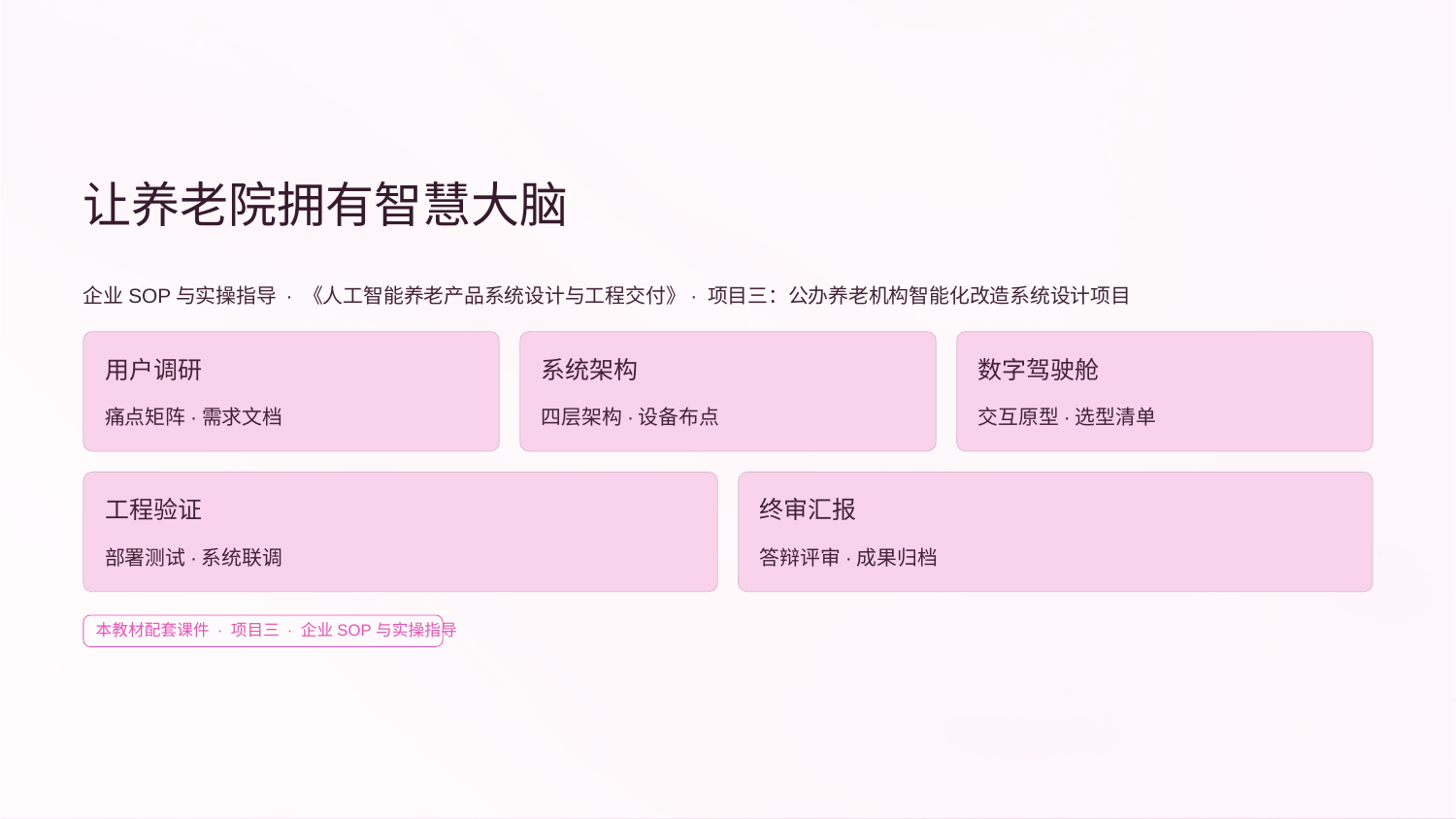

让养老院拥有智慧大脑
企业SOP与实操指导 · 《人工智能养老产品系统设计与工程交付》· 项目三：公办养老机构智能化改造系统设计项目

用户调研
系统架构
数字驾驶舱
痛点矩阵·需求文档
四层架构·设备布点
交互原型·选型清单

工程验证
终审汇报
部署测试·系统联调
答辩评审·成果归档

本教材配套课件 · 项目三 · 企业SOP与实操指导